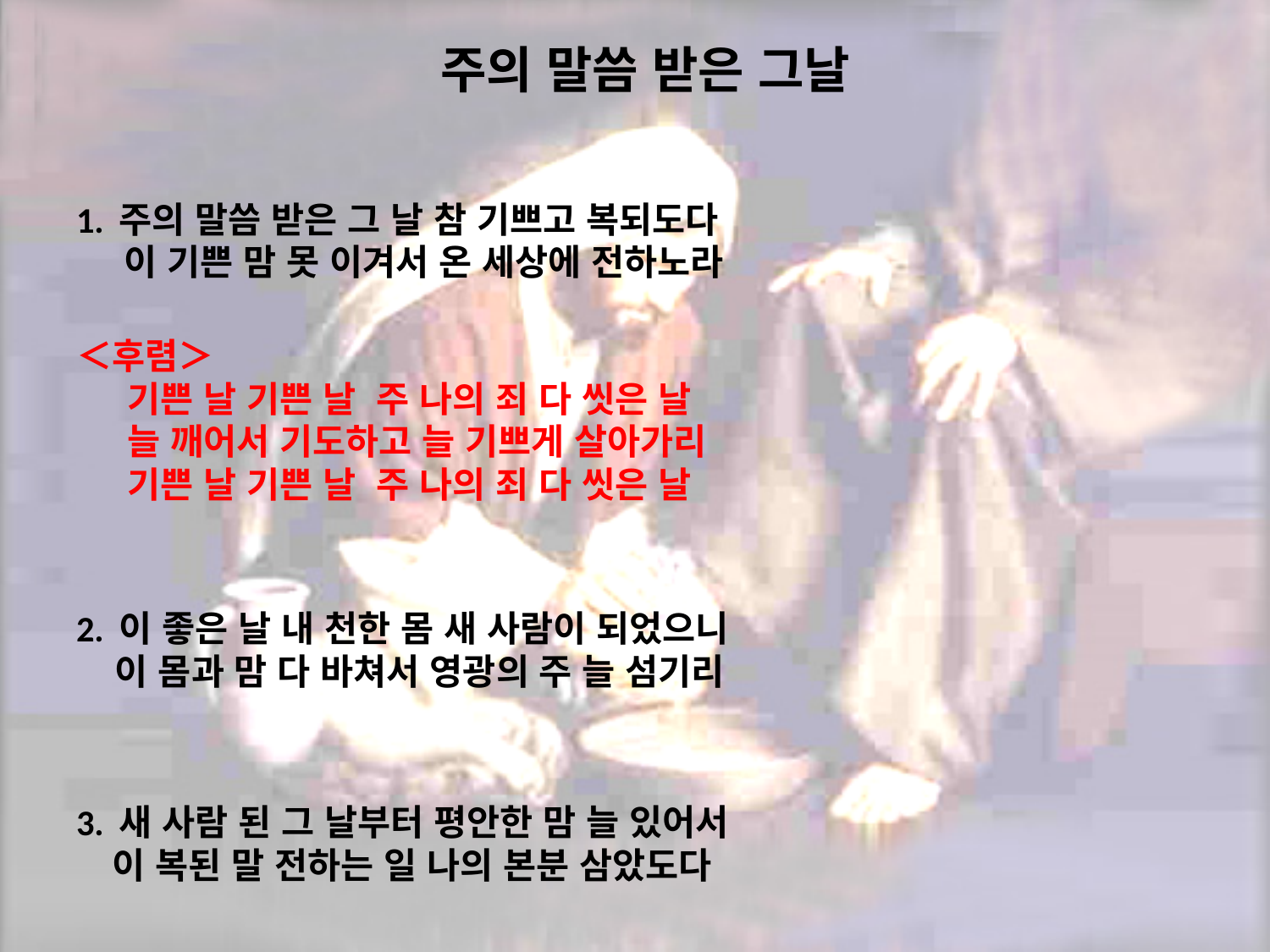

# 주의 말씀 받은 그날
1. 주의 말씀 받은 그 날 참 기쁘고 복되도다
    이 기쁜 맘 못 이겨서 온 세상에 전하노라
＜후렴＞
   기쁜 날 기쁜 날  주 나의 죄 다 씻은 날
   늘 깨어서 기도하고 늘 기쁘게 살아가리
   기쁜 날 기쁜 날  주 나의 죄 다 씻은 날

2. 이 좋은 날 내 천한 몸 새 사람이 되었으니
 이 몸과 맘 다 바쳐서 영광의 주 늘 섬기리

3. 새 사람 된 그 날부터 평안한 맘 늘 있어서
이 복된 말 전하는 일 나의 본분 삼았도다